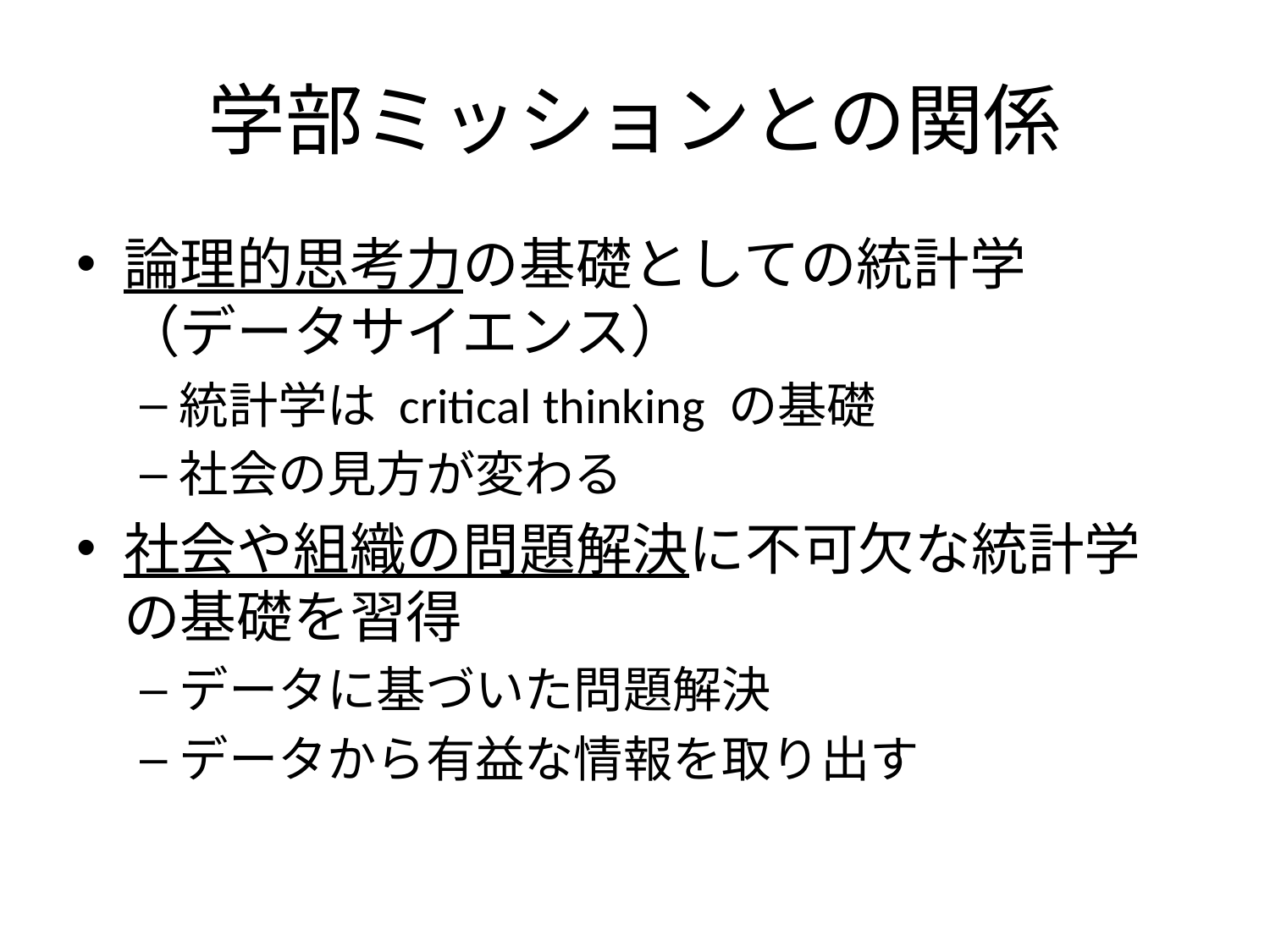

# 学部ミッションとの関係
論理的思考力の基礎としての統計学（データサイエンス）
統計学は critical thinking の基礎
社会の見方が変わる
社会や組織の問題解決に不可欠な統計学の基礎を習得
データに基づいた問題解決
データから有益な情報を取り出す